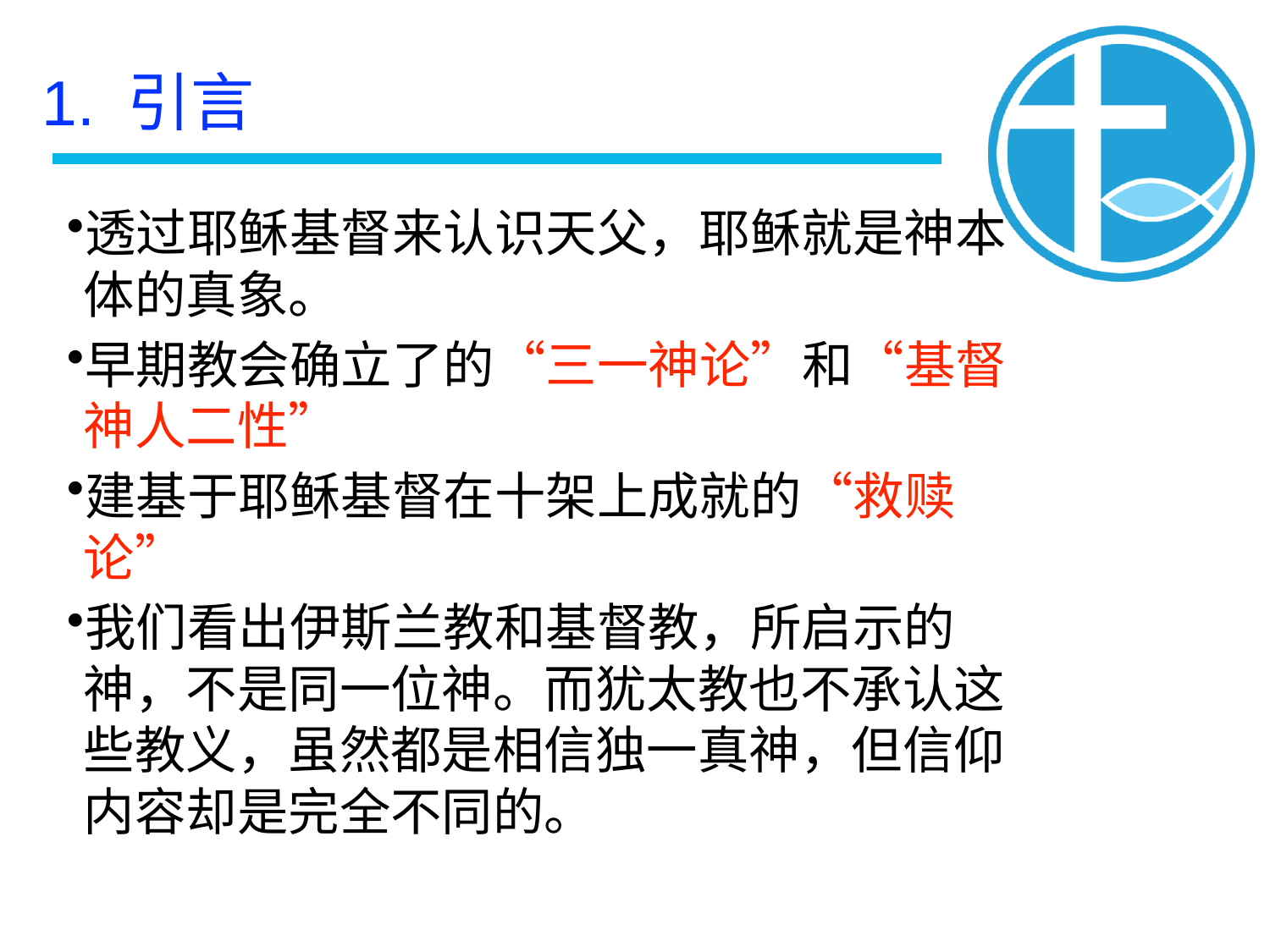

1. 引言
透过耶稣基督来认识天父，耶稣就是神本体的真象。
早期教会确立了的“三一神论”和“基督神人二性”
建基于耶稣基督在十架上成就的“救赎论”
我们看出伊斯兰教和基督教，所启示的神，不是同一位神。而犹太教也不承认这些教义，虽然都是相信独一真神，但信仰内容却是完全不同的。